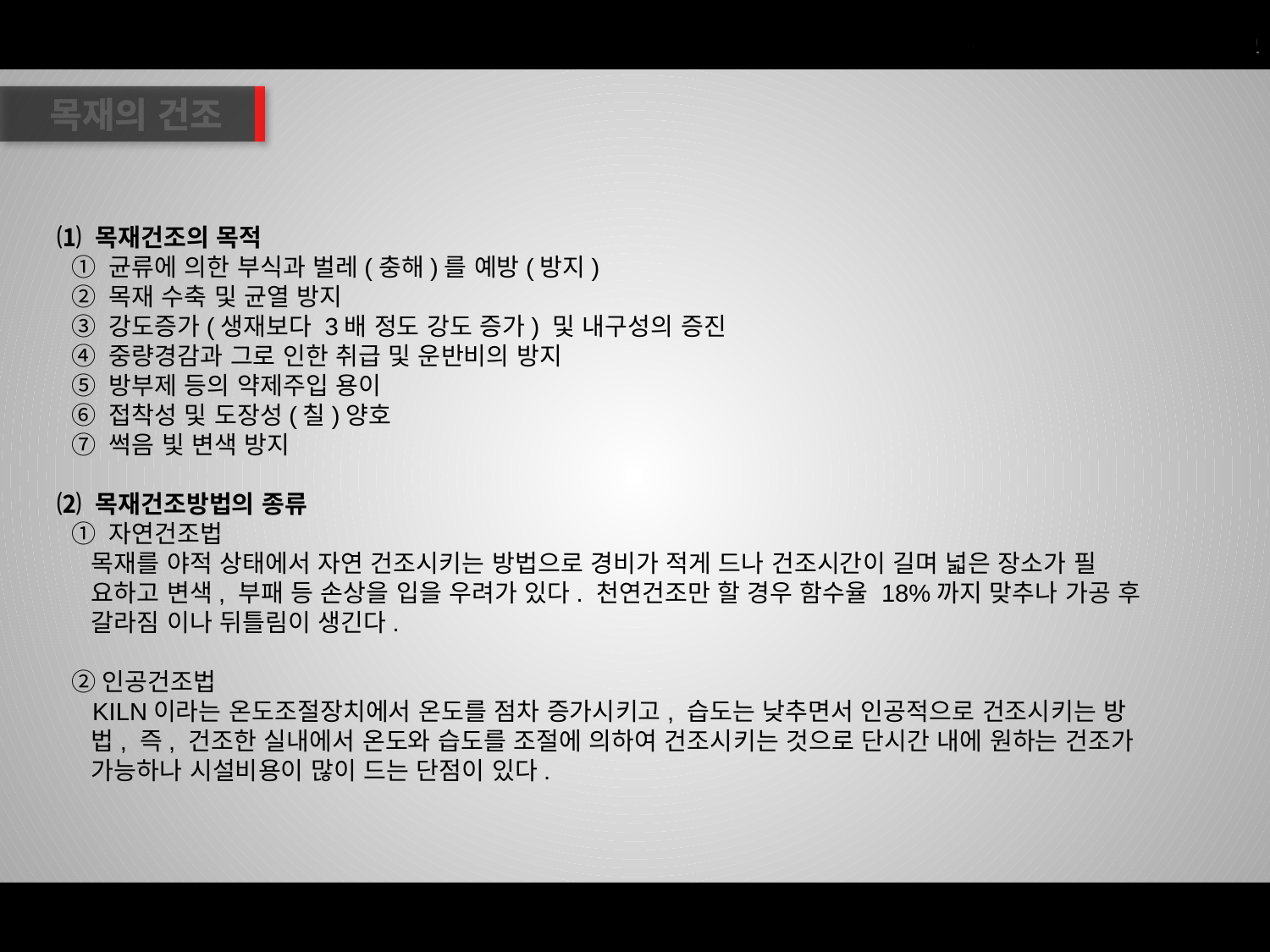

목재의 건조

⑴ 목재건조의 목적
  ① 균류에 의한 부식과 벌레(충해)를 예방(방지)
  ② 목재 수축 및 균열 방지
  ③ 강도증가(생재보다 3배 정도 강도 증가) 및 내구성의 증진
  ④ 중량경감과 그로 인한 취급 및 운반비의 방지
  ⑤ 방부제 등의 약제주입 용이
  ⑥ 접착성 및 도장성(칠)양호
  ⑦ 썩음 빛 변색 방지

⑵ 목재건조방법의 종류
  ① 자연건조법
    목재를 야적 상태에서 자연 건조시키는 방법으로 경비가 적게 드나 건조시간이 길며 넓은 장소가 필
    요하고 변색, 부패 등 손상을 입을 우려가 있다. 천연건조만 할 경우 함수율 18%까지 맞추나 가공 후
    갈라짐 이나 뒤틀림이 생긴다.

  ②인공건조법
     KILN이라는 온도조절장치에서 온도를 점차 증가시키고, 습도는 낮추면서 인공적으로 건조시키는 방
    법, 즉, 건조한 실내에서 온도와 습도를 조절에 의하여 건조시키는 것으로 단시간 내에 원하는 건조가
    가능하나 시설비용이 많이 드는 단점이 있다.